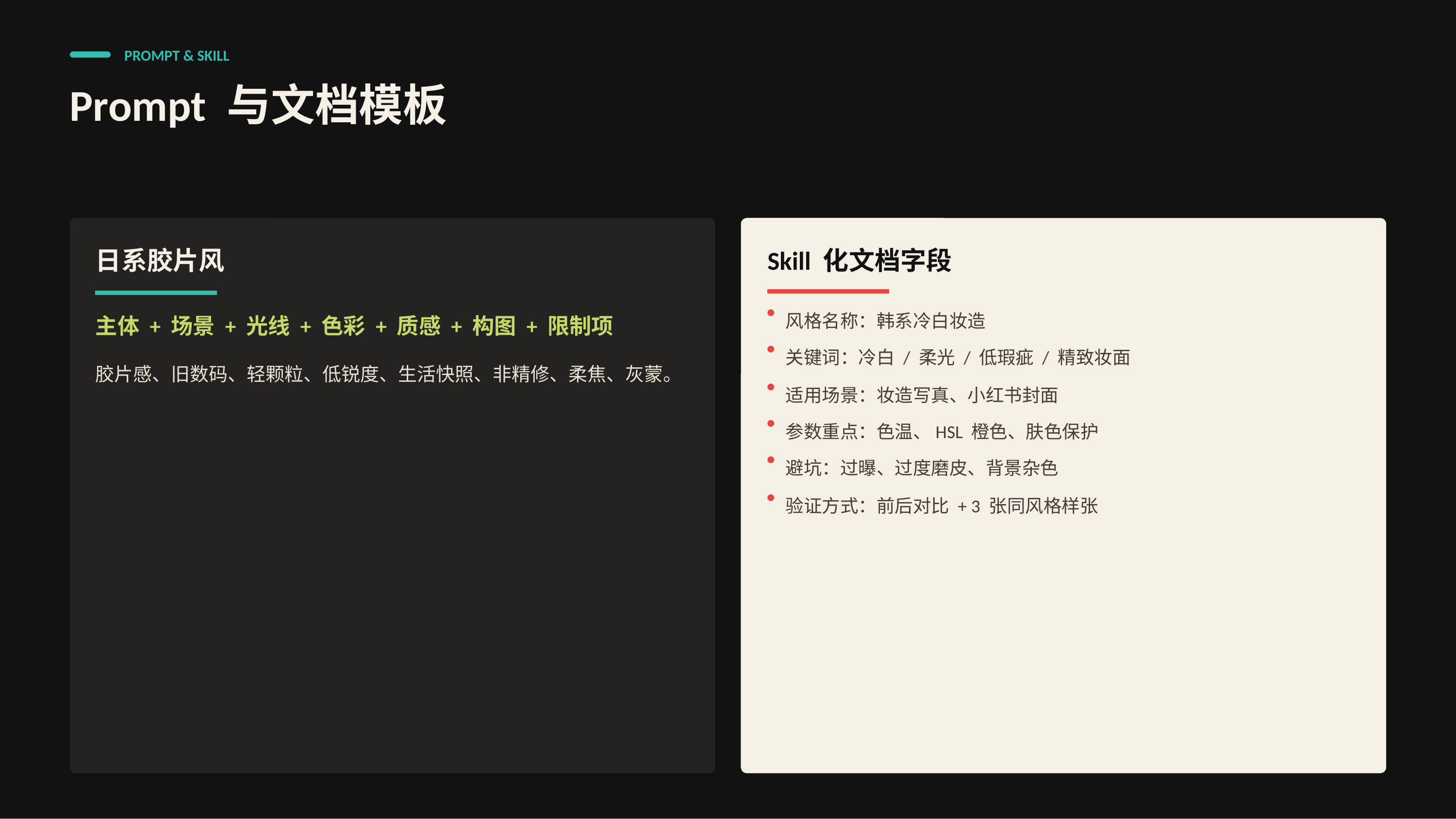

PROMPT & SKILL

Prompt 与文档模板

日系胶片风
Skill 化文档字段

风格名称：韩系冷白妆造
主体 + 场景 + 光线 + 色彩 + 质感 + 构图 + 限制项

关键词：冷白 / 柔光 / 低瑕疵 / 精致妆面
胶片感、旧数码、轻颗粒、低锐度、生活快照、非精修、柔焦、灰蒙。

适用场景：妆造写真、小红书封面

参数重点：色温、HSL 橙色、肤色保护

避坑：过曝、过度磨皮、背景杂色

验证方式：前后对比 + 3 张同风格样张